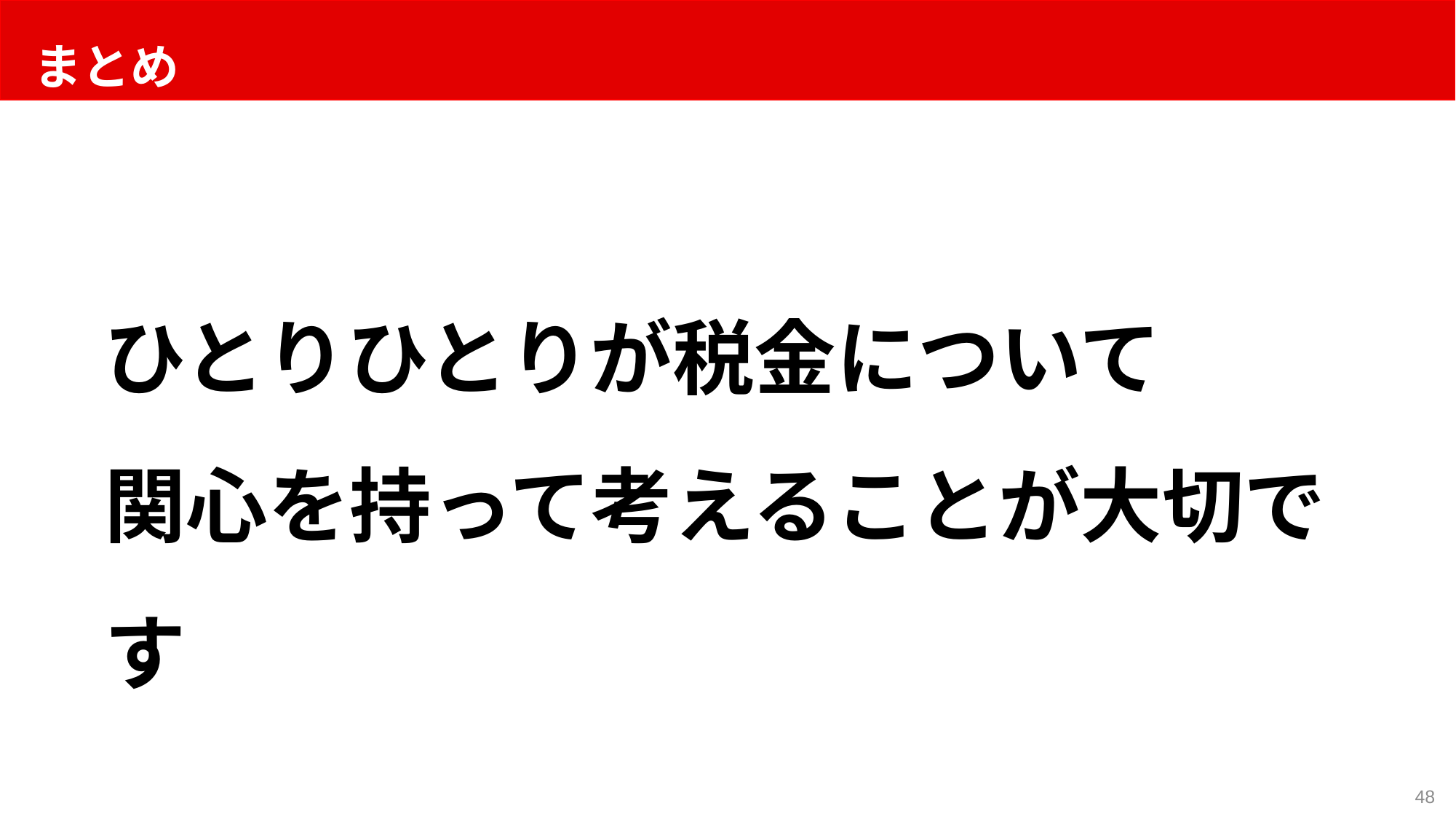

まとめ
ひとりひとりが税金について
関心を持って考えることが大切です
48